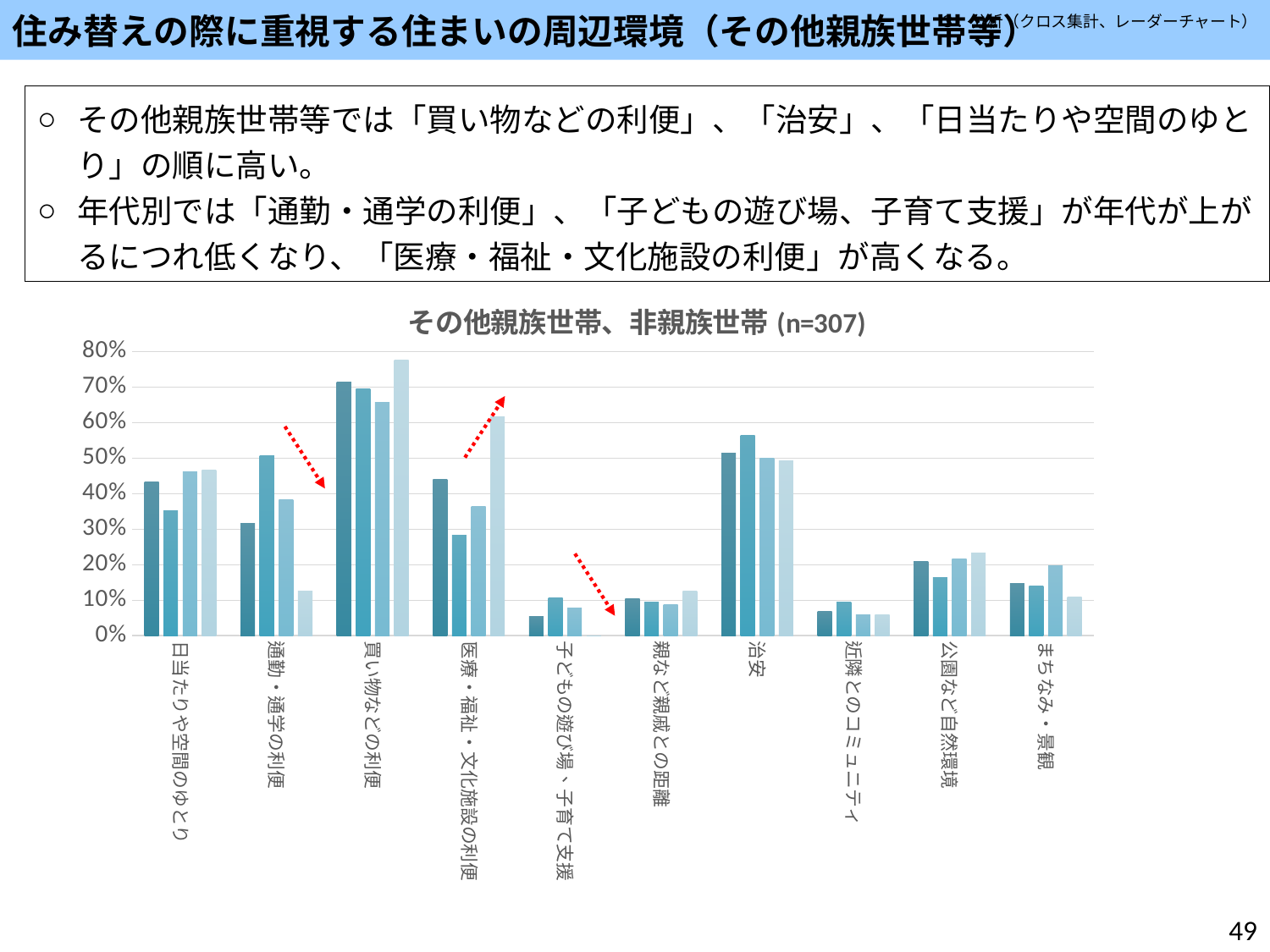

住み替えの際に重視する住まいの周辺環境（その他親族世帯等）
３．分析（クロス集計、レーダーチャート）
その他親族世帯等では「買い物などの利便」、「治安」、「日当たりや空間のゆとり」の順に高い。
年代別では「通勤・通学の利便」、「子どもの遊び場、子育て支援」が年代が上がるにつれ低くなり、「医療・福祉・文化施設の利便」が高くなる。

### Chart:

| Category | その他親族世帯、非親族世帯平均 | 20～39歳 | 40～59歳 | 60歳以上 |
|---|---|---|---|---|
| 日当たりや空間のゆとり | 0.43322475570032576 | 0.3529411764705882 | 0.4607843137254902 | 0.4666666666666667 |
| 通勤・通学の利便 | 0.3159609120521173 | 0.5058823529411764 | 0.38235294117647056 | 0.125 |
| 買い物などの利便 | 0.7133550488599348 | 0.6941176470588235 | 0.6568627450980392 | 0.7750000000000001 |
| 医療・福祉・文化施設の利便 | 0.4397394136807818 | 0.2823529411764706 | 0.3627450980392157 | 0.6166666666666667 |
| 子どもの遊び場、子育て支援 | 0.055374592833876225 | 0.10588235294117647 | 0.0784313725490196 | 0.0 |
| 親など親戚との距離 | 0.10423452768729642 | 0.09411764705882353 | 0.08823529411764705 | 0.125 |
| 治安 | 0.5146579804560261 | 0.5647058823529412 | 0.5 | 0.4916666666666667 |
| 近隣とのコミュニティ | 0.06840390879478828 | 0.09411764705882353 | 0.058823529411764705 | 0.058333333333333334 |
| 公園など自然環境 | 0.20846905537459284 | 0.16470588235294117 | 0.2156862745098039 | 0.23333333333333334 |
| まちなみ・景観 | 0.1465798045602606 | 0.1411764705882353 | 0.19607843137254904 | 0.10833333333333332 |
49